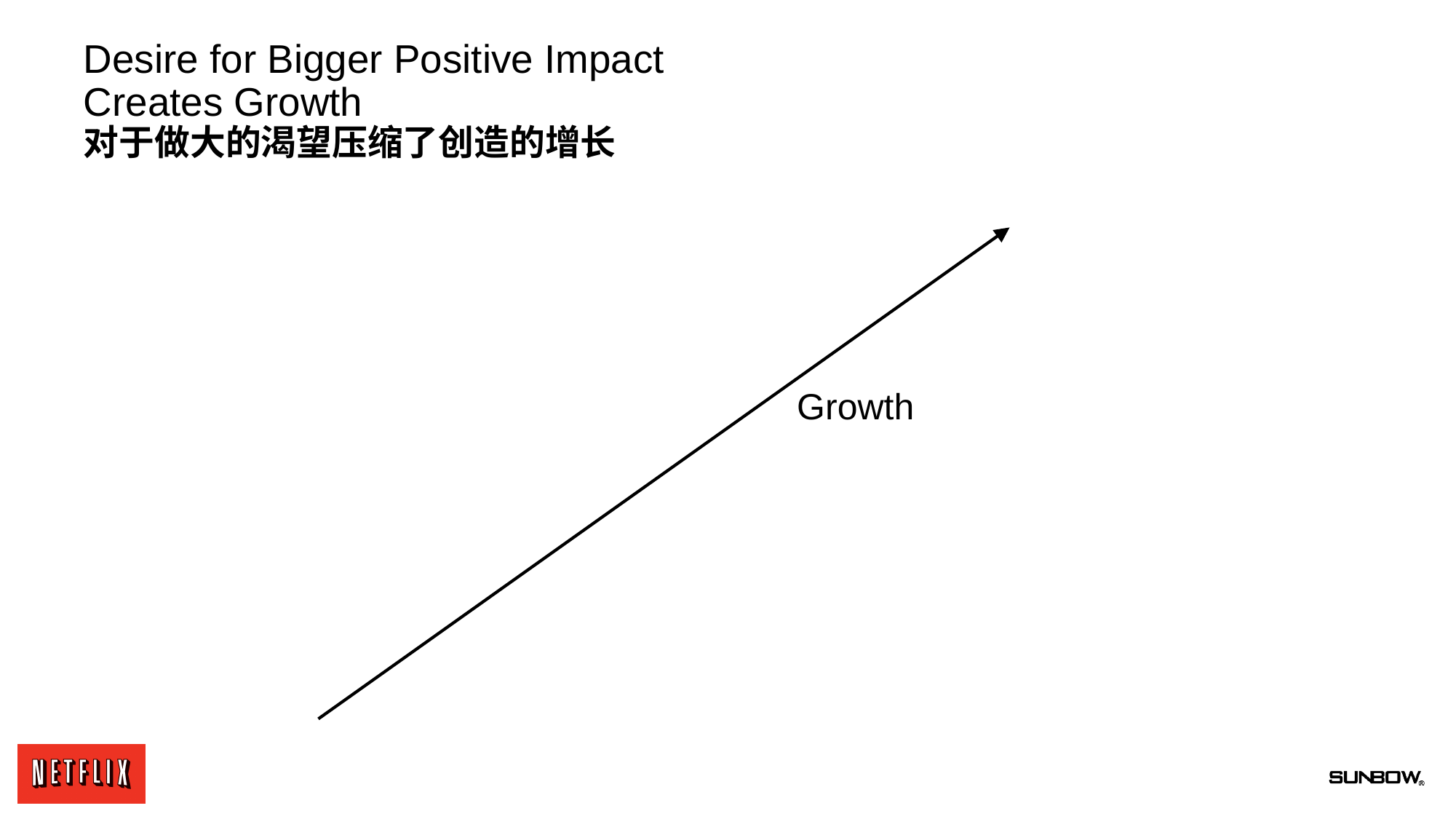

# Desire for Bigger Positive Impact Creates Growth 对于做大的渴望压缩了创造的增长

Growth
114